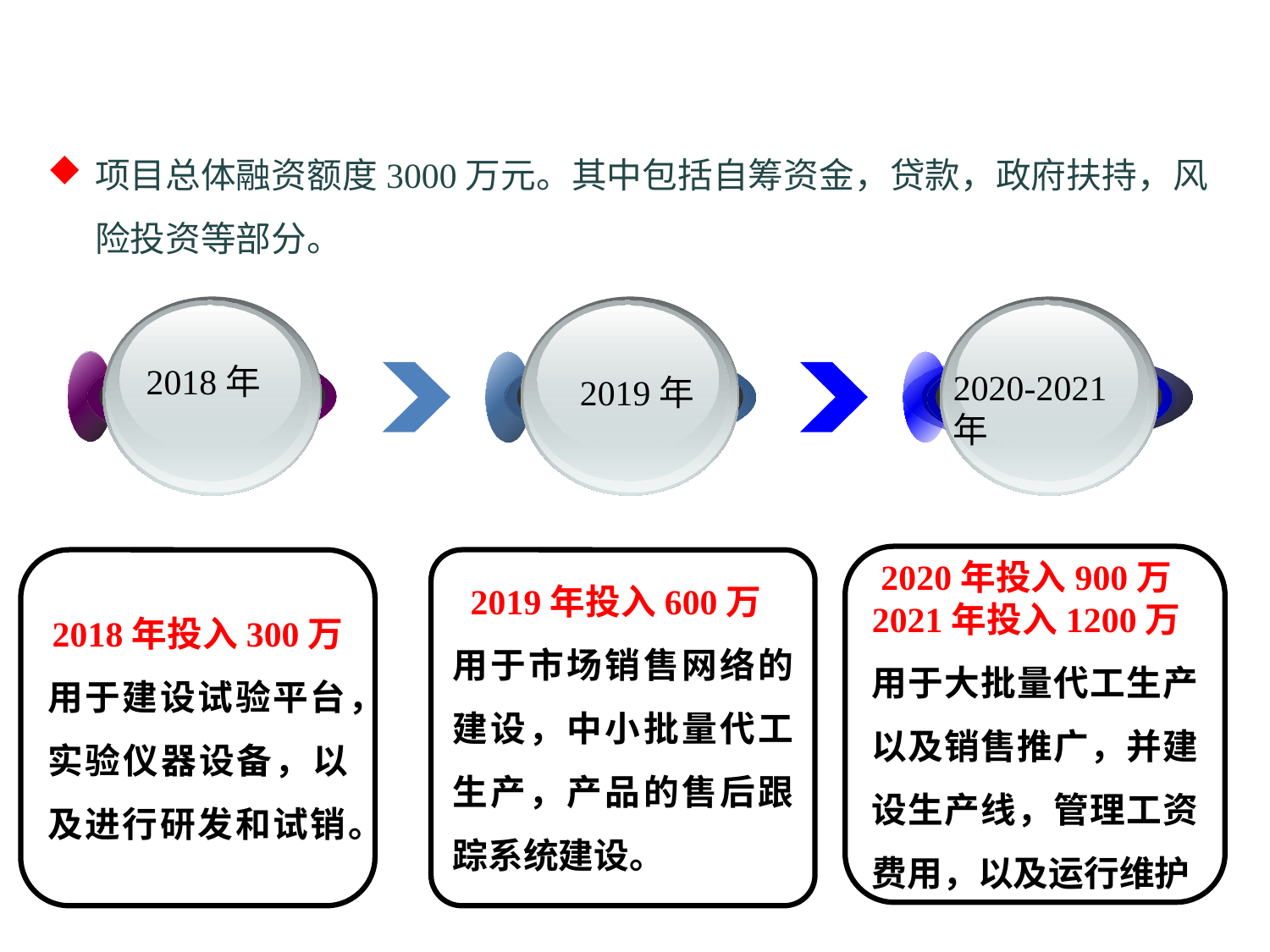

项目总体融资额度3000万元。其中包括自筹资金，贷款，政府扶持，风险投资等部分。

2018年

2020-2021年

2019年
 2020年投入900万
2021年投入1200万
用于大批量代工生产以及销售推广，并建设生产线，管理工资费用，以及运行维护
2018年投入300万
用于建设试验平台，实验仪器设备，以及进行研发和试销。
  2019年投入600万
用于市场销售网络的建设，中小批量代工生产，产品的售后跟踪系统建设。